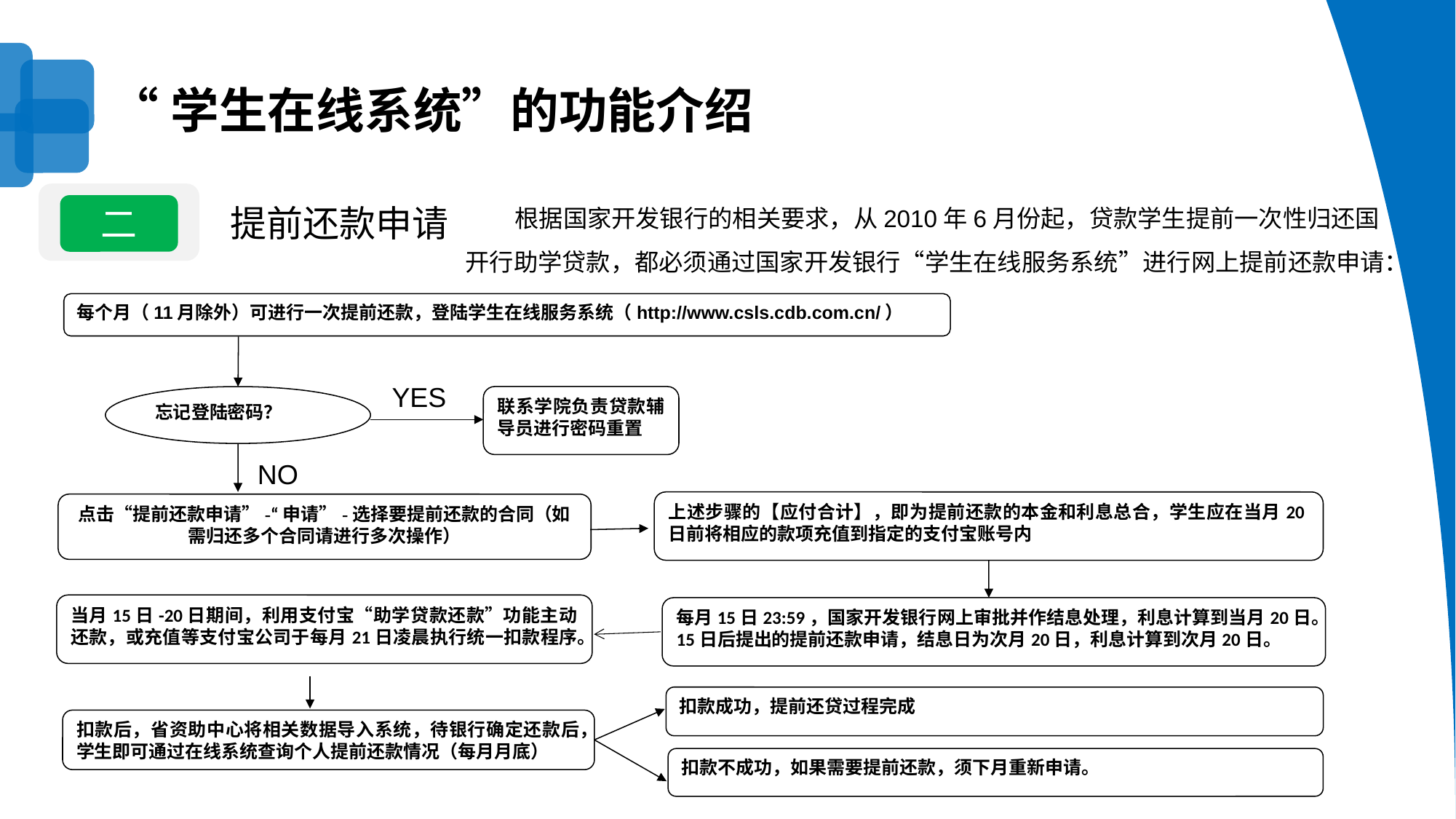

延时符
“学生在线系统”的功能介绍

二
提前还款申请
        根据国家开发银行的相关要求，从2010年6月份起，贷款学生提前一次性归还国开行助学贷款，都必须通过国家开发银行“学生在线服务系统”进行网上提前还款申请：
每个月（11月除外）可进行一次提前还款，登陆学生在线服务系统（http://www.csls.cdb.com.cn/）
YES
忘记登陆密码？
联系学院负责贷款辅导员进行密码重置
NO
上述步骤的【应付合计】，即为提前还款的本金和利息总合，学生应在当月20日前将相应的款项充值到指定的支付宝账号内
点击“提前还款申请”-“申请”-选择要提前还款的合同（如需归还多个合同请进行多次操作）
当月15日-20日期间，利用支付宝“助学贷款还款”功能主动还款，或充值等支付宝公司于每月21日凌晨执行统一扣款程序。
每月15日23:59，国家开发银行网上审批并作结息处理，利息计算到当月20日。15日后提出的提前还款申请，结息日为次月20日，利息计算到次月20日。
扣款成功，提前还贷过程完成
扣款后，省资助中心将相关数据导入系统，待银行确定还款后，学生即可通过在线系统查询个人提前还款情况（每月月底）
扣款不成功，如果需要提前还款，须下月重新申请。